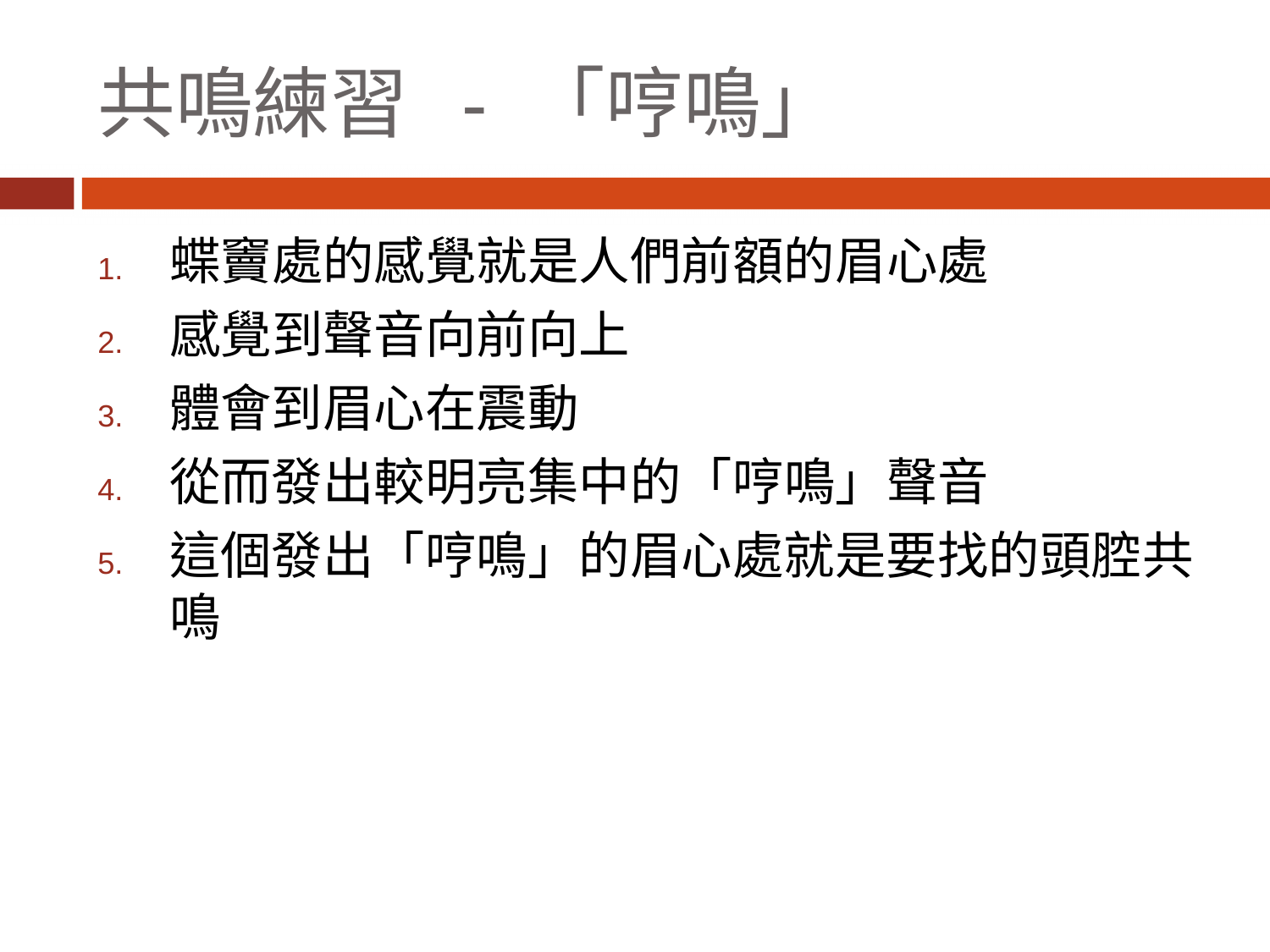

# 共鳴練習  - 「哼鳴」
蝶竇處的感覺就是人們前額的眉心處
感覺到聲音向前向上
體會到眉心在震動
從而發出較明亮集中的「哼鳴」聲音
這個發出「哼鳴」的眉心處就是要找的頭腔共鳴